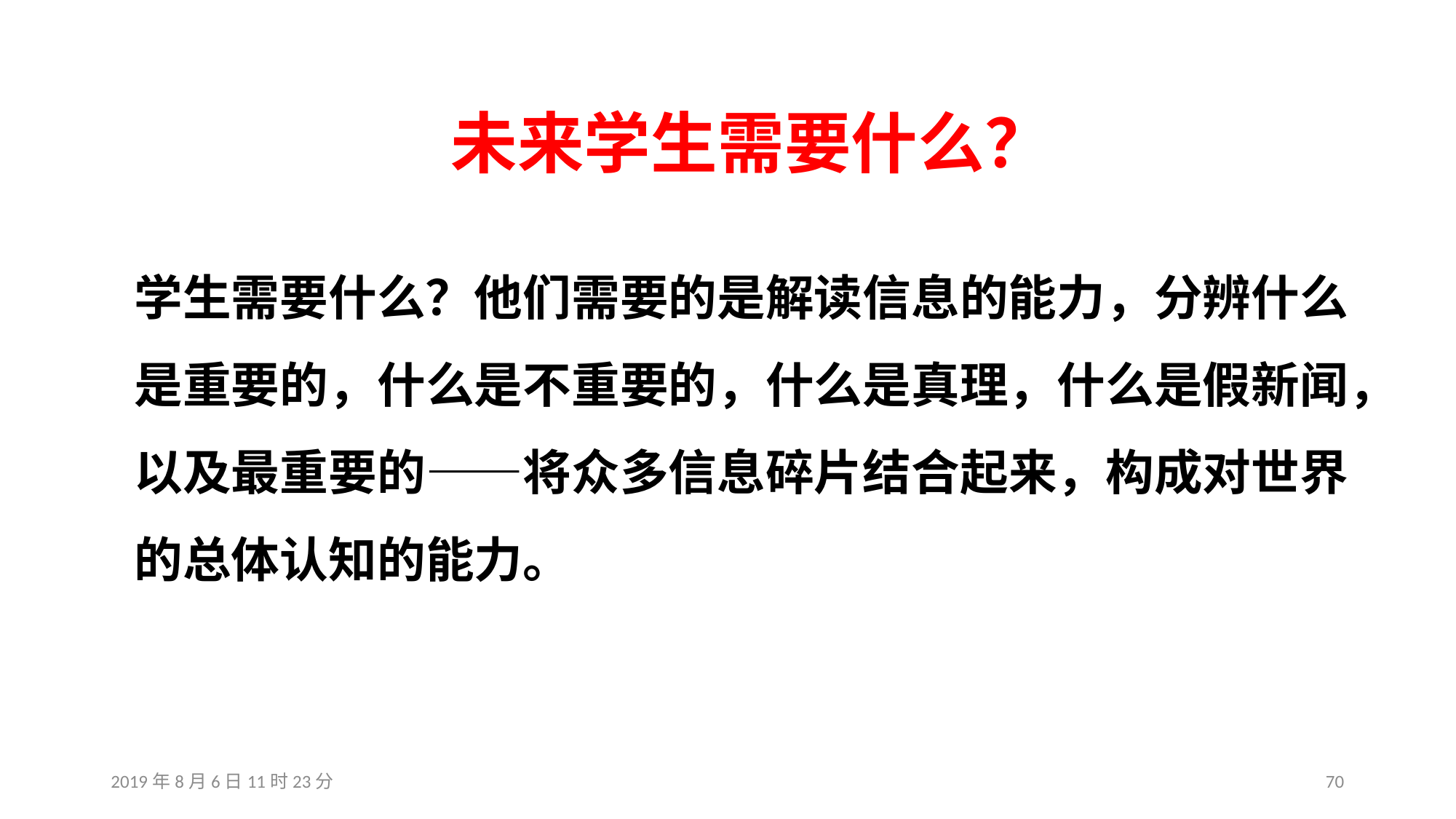

# 未来学生需要什么？
学生需要什么？他们需要的是解读信息的能力，分辨什么是重要的，什么是不重要的，什么是真理，什么是假新闻，以及最重要的——将众多信息碎片结合起来，构成对世界的总体认知的能力。
2019年8月6日11时23分

70